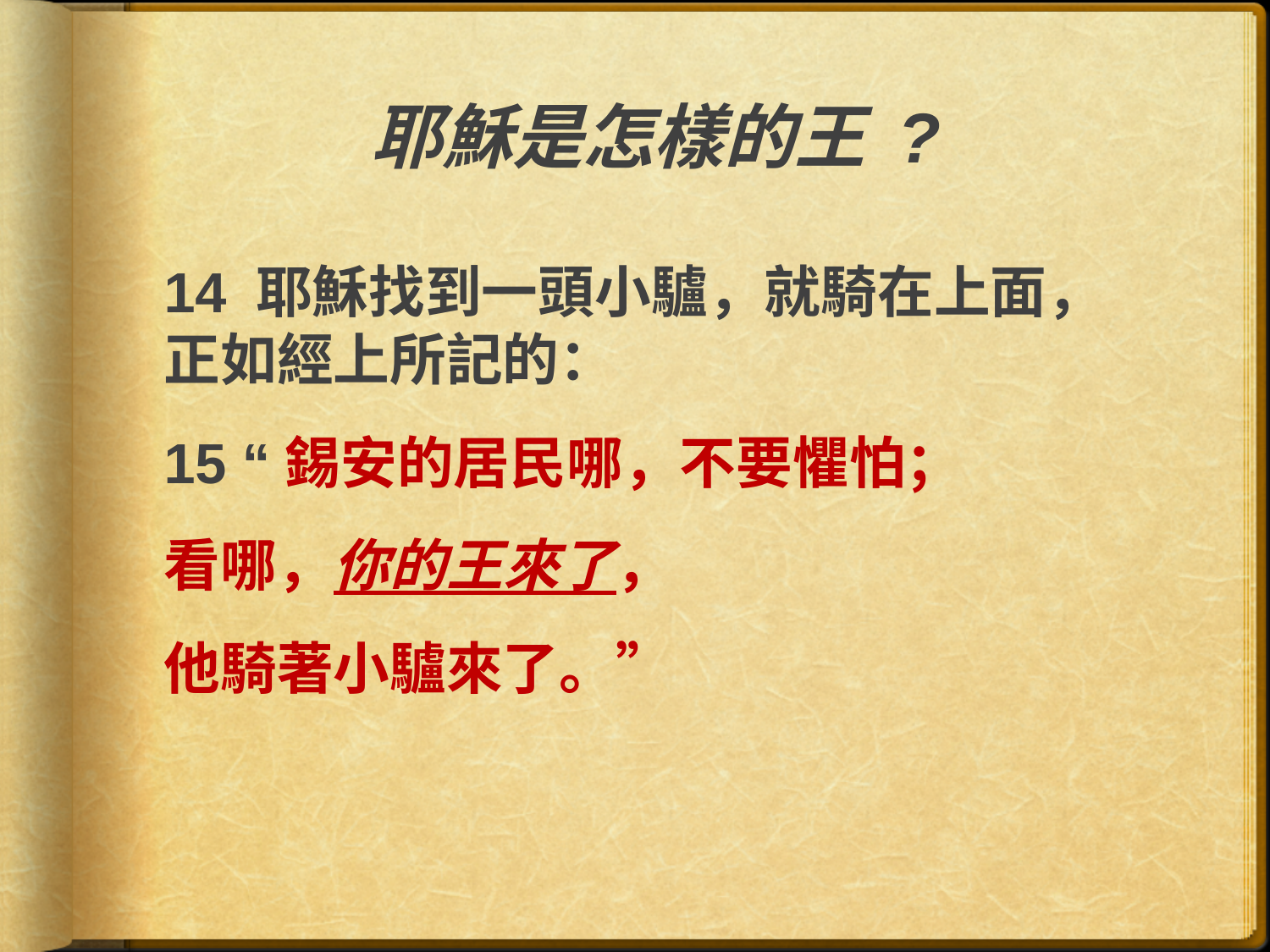

# 耶穌是怎樣的王 ?
14 耶穌找到一頭小驢，就騎在上面，正如經上所記的：
15 “錫安的居民哪，不要懼怕；
看哪，你的王來了，
他騎著小驢來了。”